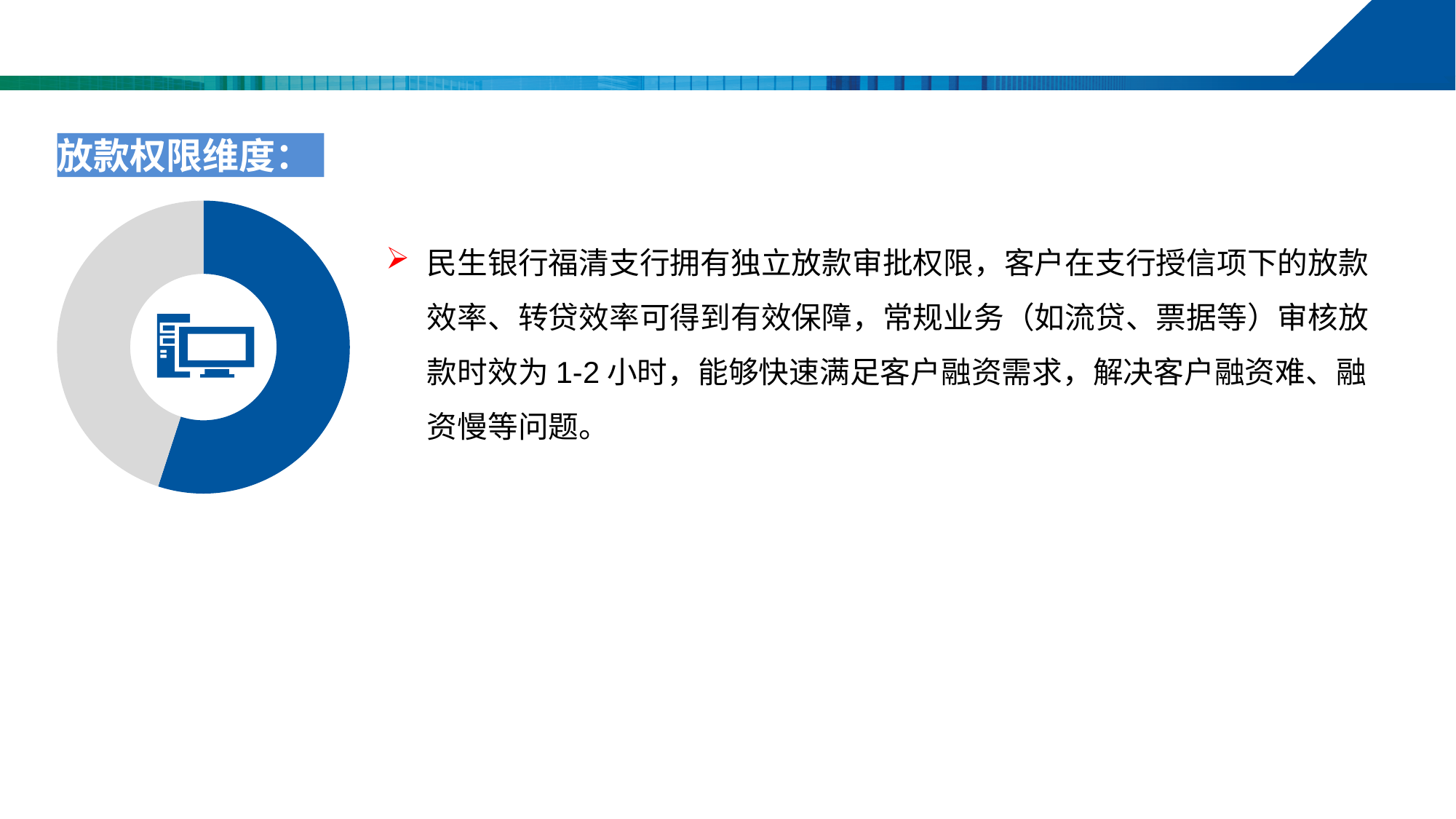

放款权限维度：

### Chart

| Category | Sales |
|---|---|
| 1st Qtr | 55.0 |
| 2nd Qtr | 45.0 |
民生银行福清支行拥有独立放款审批权限，客户在支行授信项下的放款效率、转贷效率可得到有效保障，常规业务（如流贷、票据等）审核放款时效为1-2小时，能够快速满足客户融资需求，解决客户融资难、融资慢等问题。
5月
3月